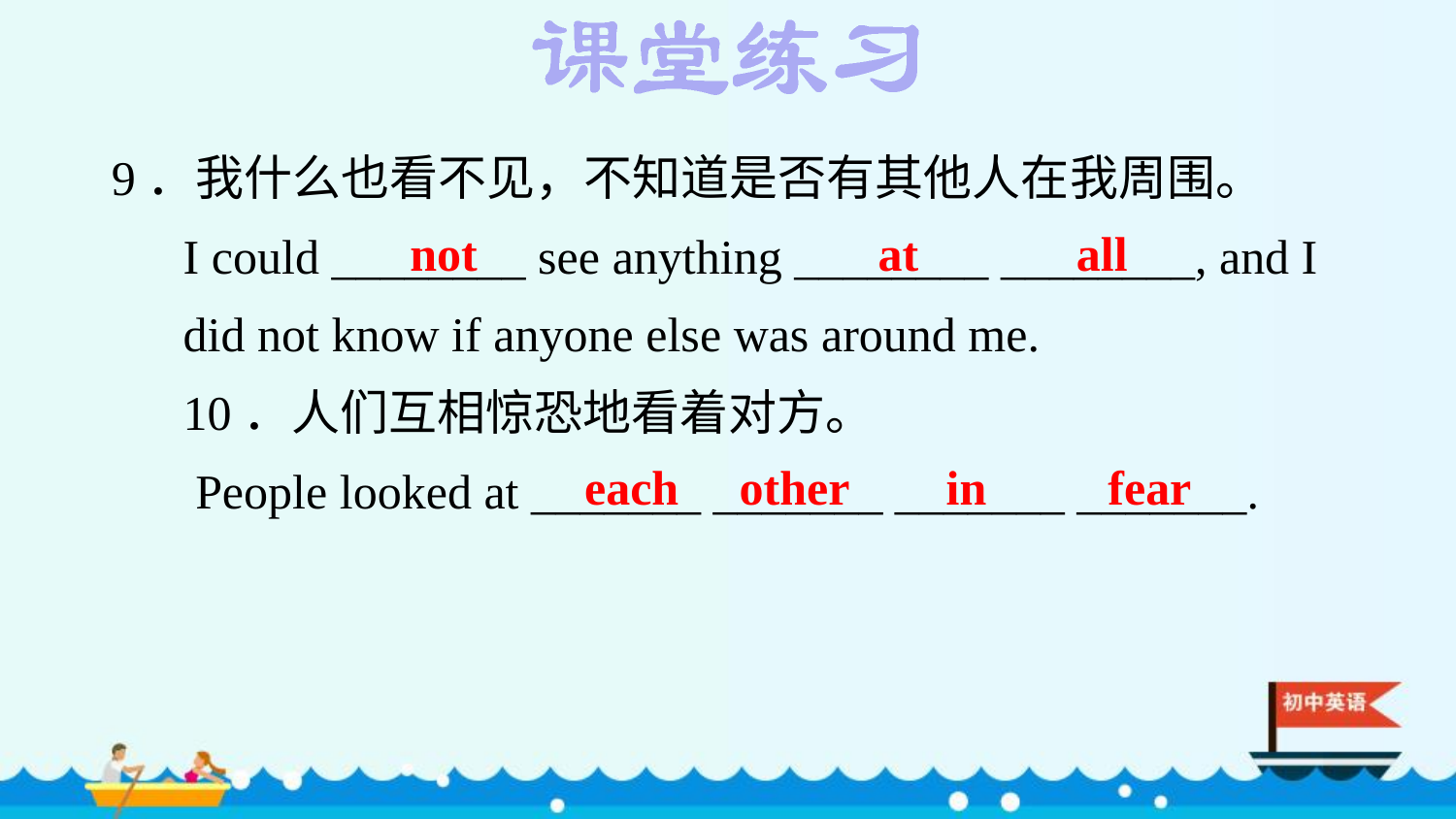

9．我什么也看不见，不知道是否有其他人在我周围。
I could ________ see anything ________ ________, and I did not know if anyone else was around me.
10．人们互相惊恐地看着对方。
 People looked at _______ _______ _______ _______.
not                                 at             all
each     other        in          fear